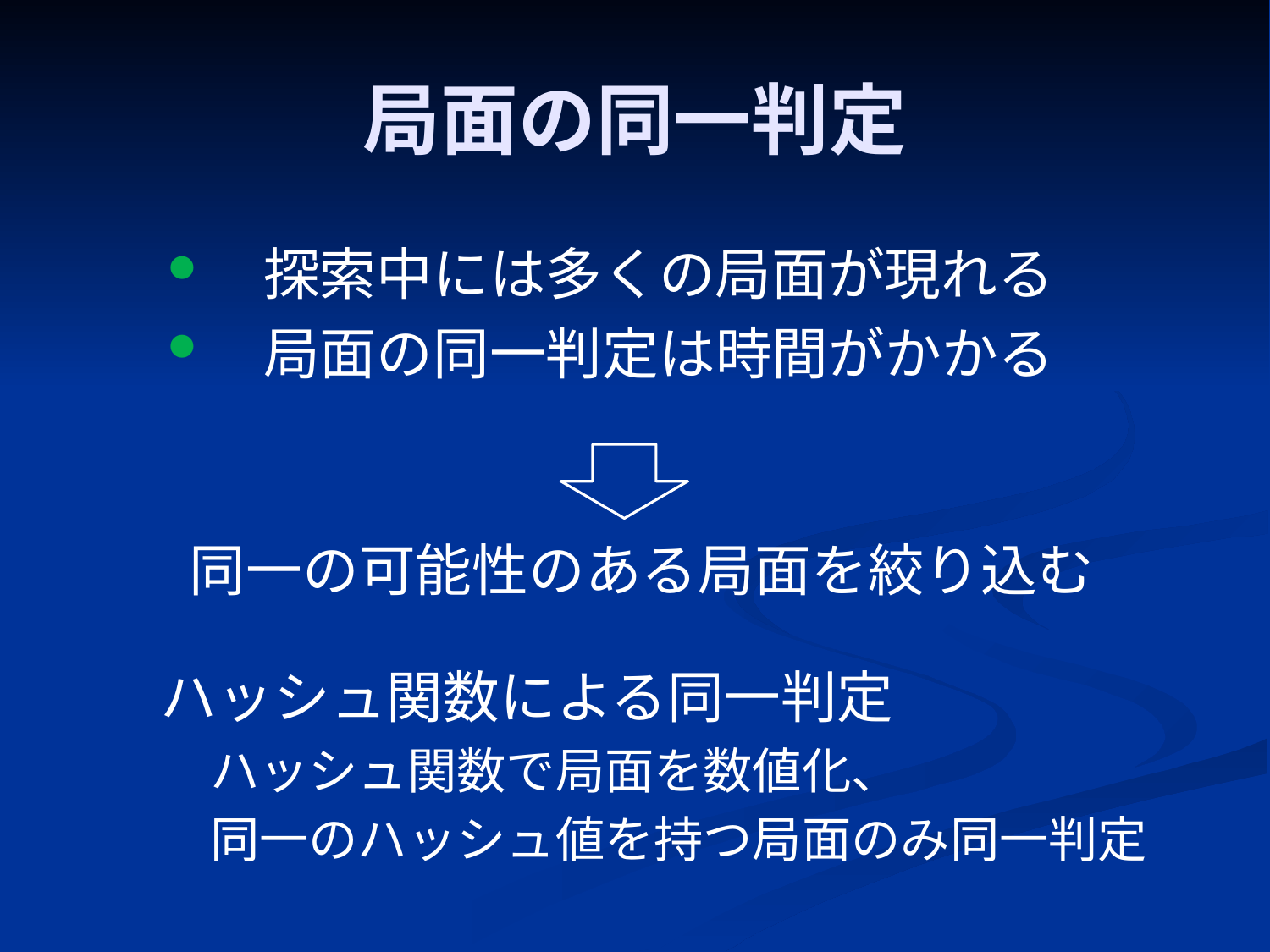

# 局面の同一判定
　探索中には多くの局面が現れる
　局面の同一判定は時間がかかる

同一の可能性のある局面を絞り込む
ハッシュ関数による同一判定
　ハッシュ関数で局面を数値化、
　同一のハッシュ値を持つ局面のみ同一判定